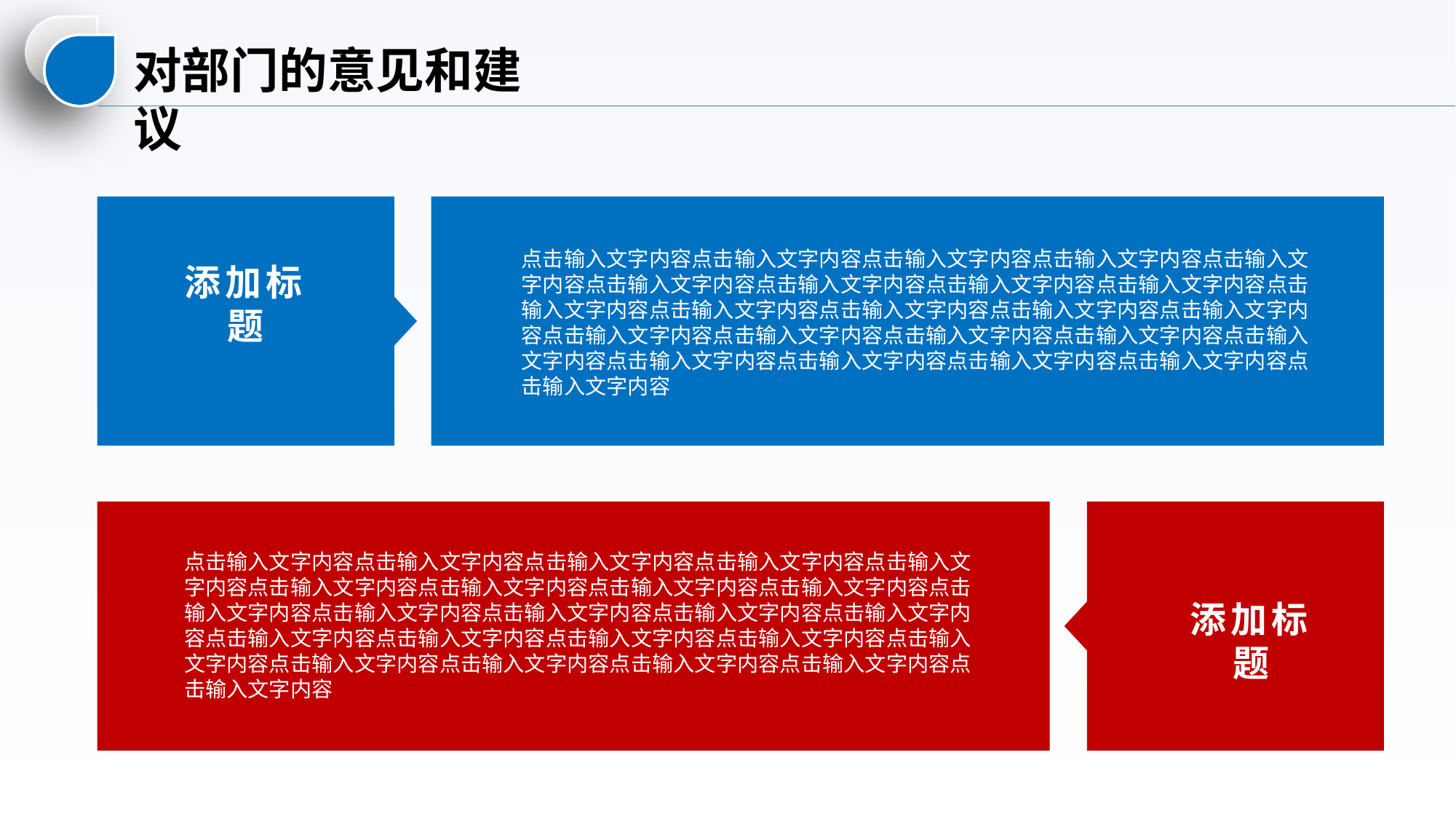

对部门的意见和建议

点击输入文字内容点击输入文字内容点击输入文字内容点击输入文字内容点击输入文字内容点击输入文字内容点击输入文字内容点击输入文字内容点击输入文字内容点击输入文字内容点击输入文字内容点击输入文字内容点击输入文字内容点击输入文字内容点击输入文字内容点击输入文字内容点击输入文字内容点击输入文字内容点击输入文字内容点击输入文字内容点击输入文字内容点击输入文字内容点击输入文字内容点击输入文字内容
添加标题

点击输入文字内容点击输入文字内容点击输入文字内容点击输入文字内容点击输入文字内容点击输入文字内容点击输入文字内容点击输入文字内容点击输入文字内容点击输入文字内容点击输入文字内容点击输入文字内容点击输入文字内容点击输入文字内容点击输入文字内容点击输入文字内容点击输入文字内容点击输入文字内容点击输入文字内容点击输入文字内容点击输入文字内容点击输入文字内容点击输入文字内容点击输入文字内容
添加标题